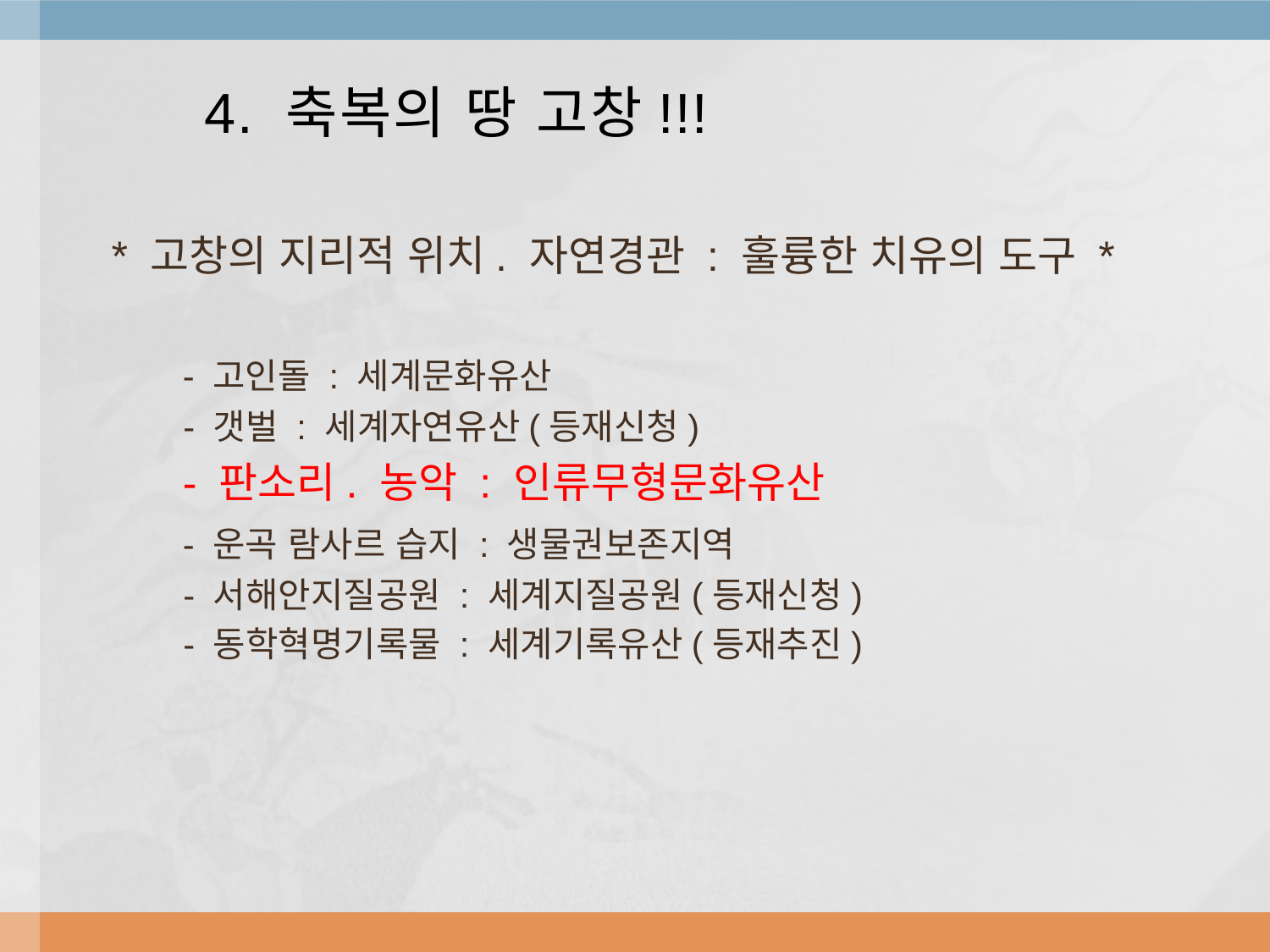

# 4. 축복의 땅 고창!!!
   * 고창의 지리적 위치. 자연경관 : 훌륭한 치유의 도구 *

         - 고인돌 : 세계문화유산
           - 갯벌 : 세계자연유산(등재신청)
         - 판소리. 농악 : 인류무형문화유산
         - 운곡 람사르 습지 : 생물권보존지역
           - 서해안지질공원 : 세계지질공원(등재신청)
           - 동학혁명기록물 : 세계기록유산(등재추진)